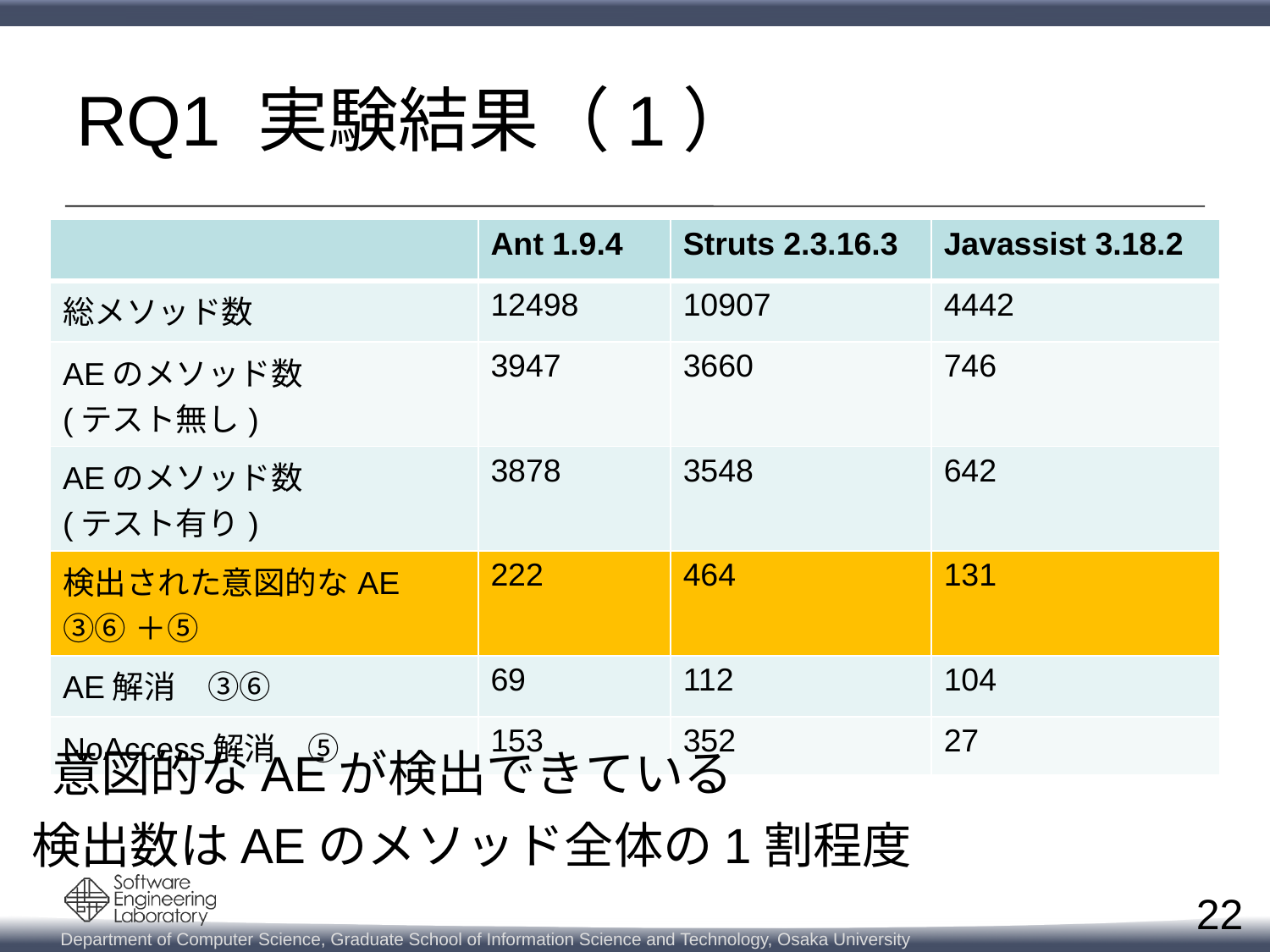

# RQ1 実験結果（1）
|  | Ant 1.9.4 | Struts 2.3.16.3 | Javassist 3.18.2 |
| --- | --- | --- | --- |
| 総メソッド数 | 12498 | 10907 | 4442 |
| AEのメソッド数 (テスト無し) | 3947 | 3660 | 746 |
| AEのメソッド数 (テスト有り) | 3878 | 3548 | 642 |
| 検出された意図的なAE ③⑥＋⑤ | 222 | 464 | 131 |
| AE解消　③⑥ | 69 | 112 | 104 |
| NoAccess解消　⑤ | 153 | 352 | 27 |
意図的なAEが検出できている
検出数はAEのメソッド全体の1割程度
22